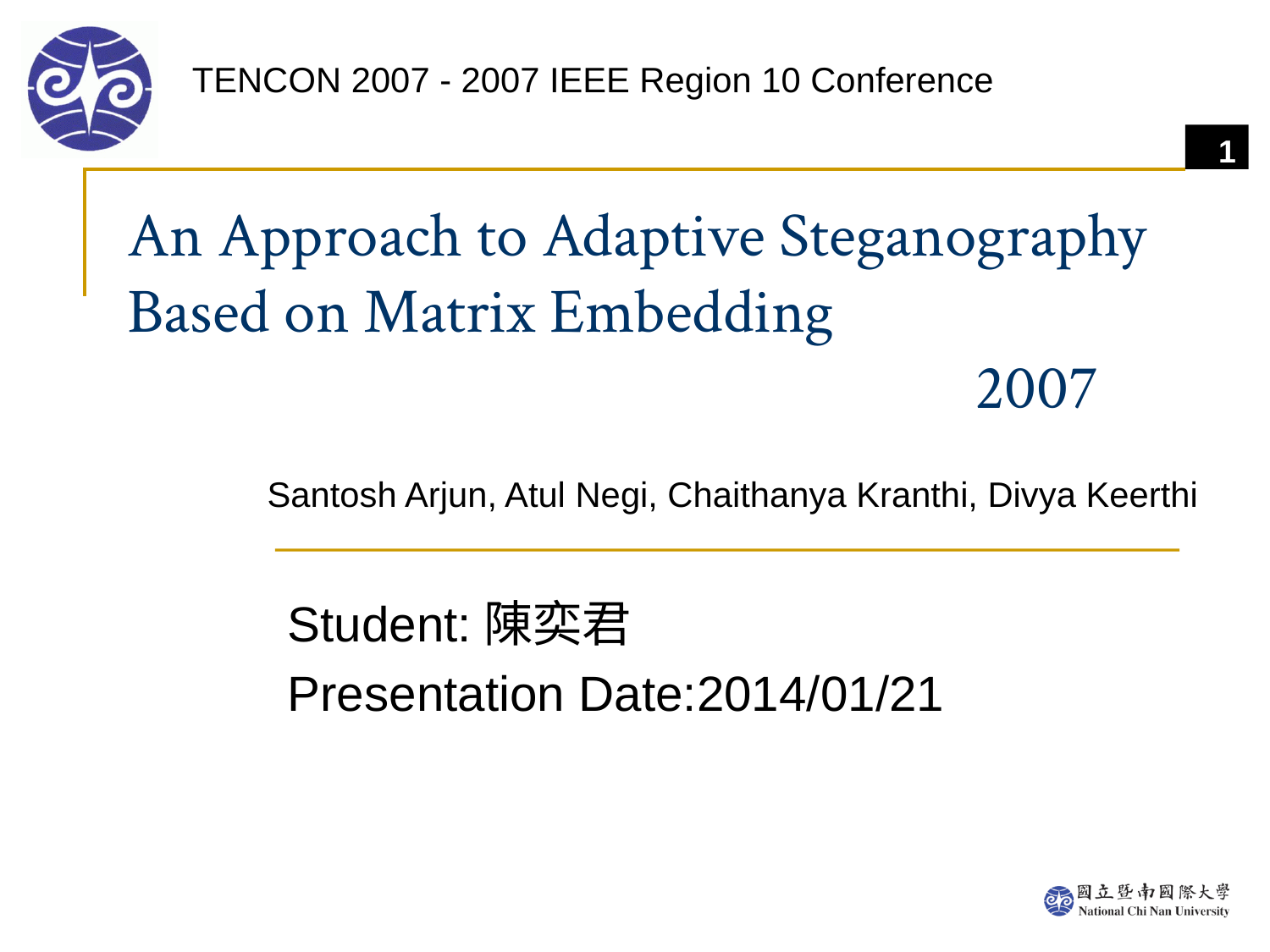

TENCON 2007 - 2007 IEEE Region 10 Conference
# An Approach to Adaptive Steganography Based on Matrix Embedding 2007
 Santosh Arjun, Atul Negi, Chaithanya Kranthi, Divya Keerthi
Student:陳奕君
Presentation Date:2014/01/21